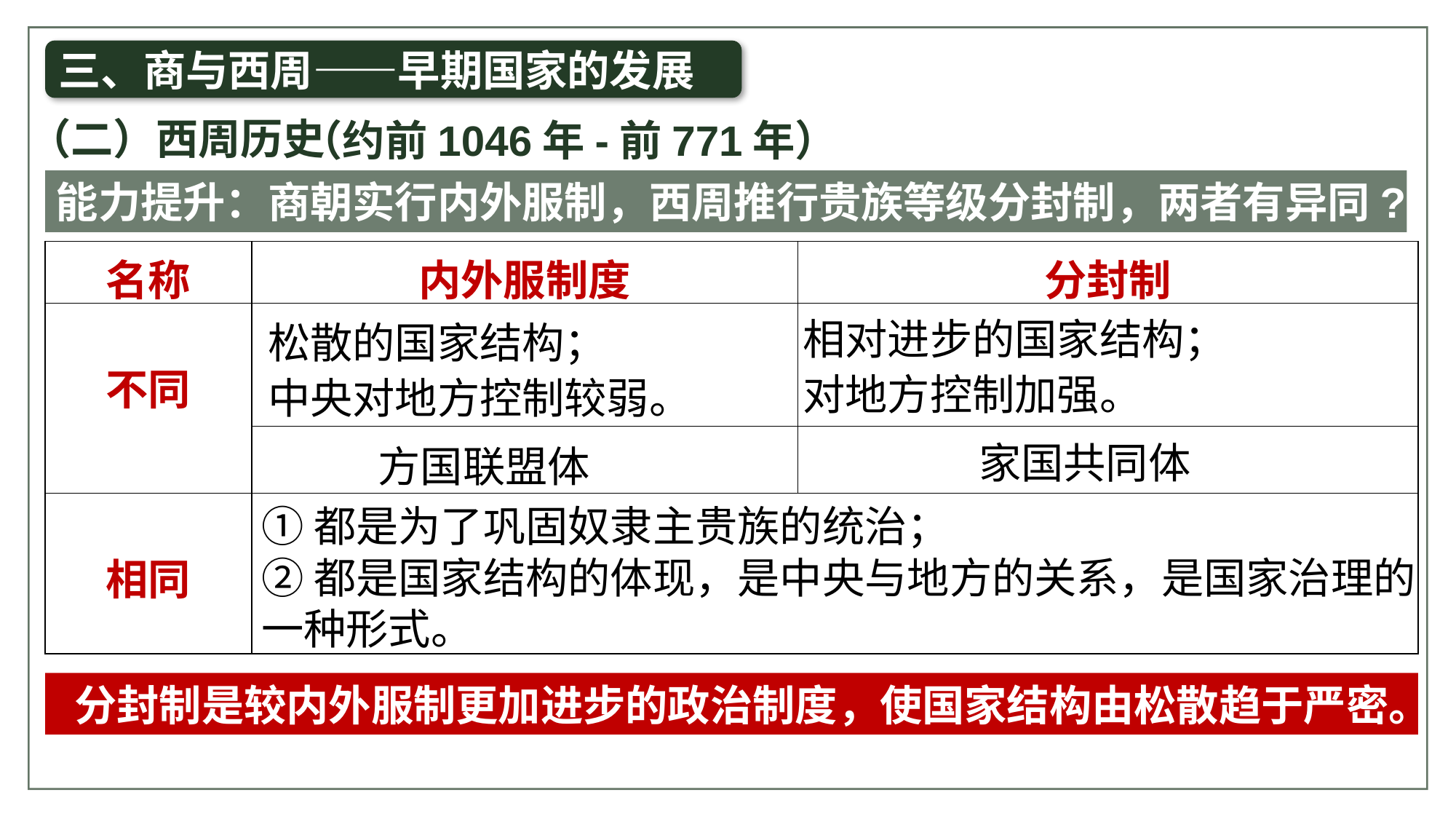

三、商与西周——早期国家的发展
（约前1046年-前771年）
（二）西周历史
能力提升：商朝实行内外服制，西周推行贵族等级分封制，两者有异同?
| 名称 | 内外服制度 | 分封制 |
| --- | --- | --- |
| 不同 |  |  |
|  |  |  |
| 相同 |  |  |
相对进步的国家结构；
对地方控制加强。
松散的国家结构；
中央对地方控制较弱。
家国共同体
方国联盟体
①都是为了巩固奴隶主贵族的统治；
②都是国家结构的体现，是中央与地方的关系，是国家治理的一种形式。
分封制是较内外服制更加进步的政治制度，使国家结构由松散趋于严密。